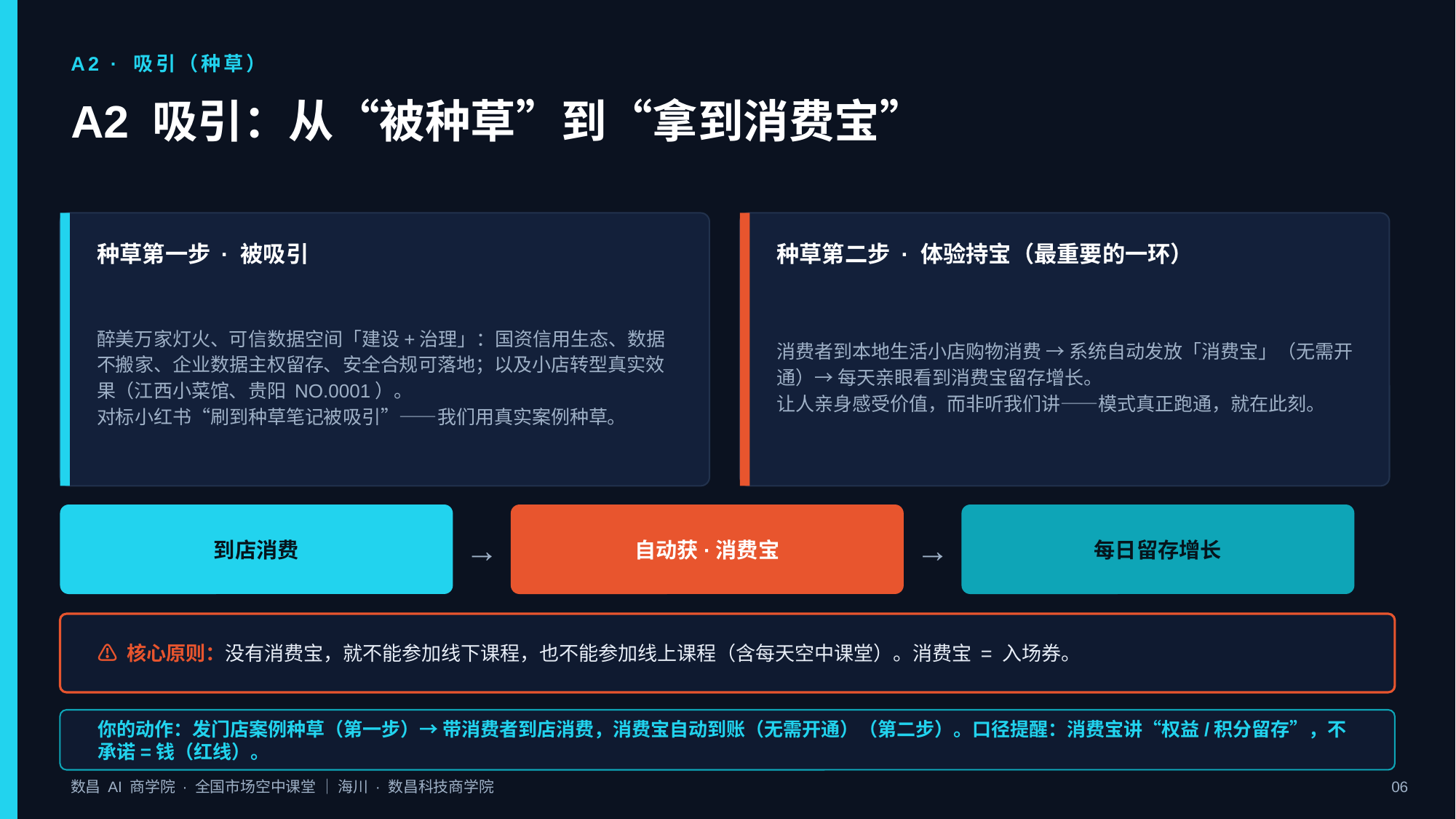

A2 · 吸引（种草）
A2 吸引：从“被种草”到“拿到消费宝”

种草第一步 · 被吸引
种草第二步 · 体验持宝（最重要的一环）
醉美万家灯火、可信数据空间「建设+治理」：国资信用生态、数据不搬家、企业数据主权留存、安全合规可落地；以及小店转型真实效果（江西小菜馆、贵阳 NO.0001）。
对标小红书“刷到种草笔记被吸引”——我们用真实案例种草。
消费者到本地生活小店购物消费 → 系统自动发放「消费宝」（无需开通）→ 每天亲眼看到消费宝留存增长。
让人亲身感受价值，而非听我们讲——模式真正跑通，就在此刻。

到店消费
→

自动获·消费宝
→

每日留存增长

⚠ 核心原则：没有消费宝，就不能参加线下课程，也不能参加线上课程（含每天空中课堂）。消费宝 = 入场券。

你的动作：发门店案例种草（第一步）→ 带消费者到店消费，消费宝自动到账（无需开通）（第二步）。口径提醒：消费宝讲“权益/积分留存”，不承诺=钱（红线）。
数昌 AI 商学院 · 全国市场空中课堂 ｜ 海川 · 数昌科技商学院
06